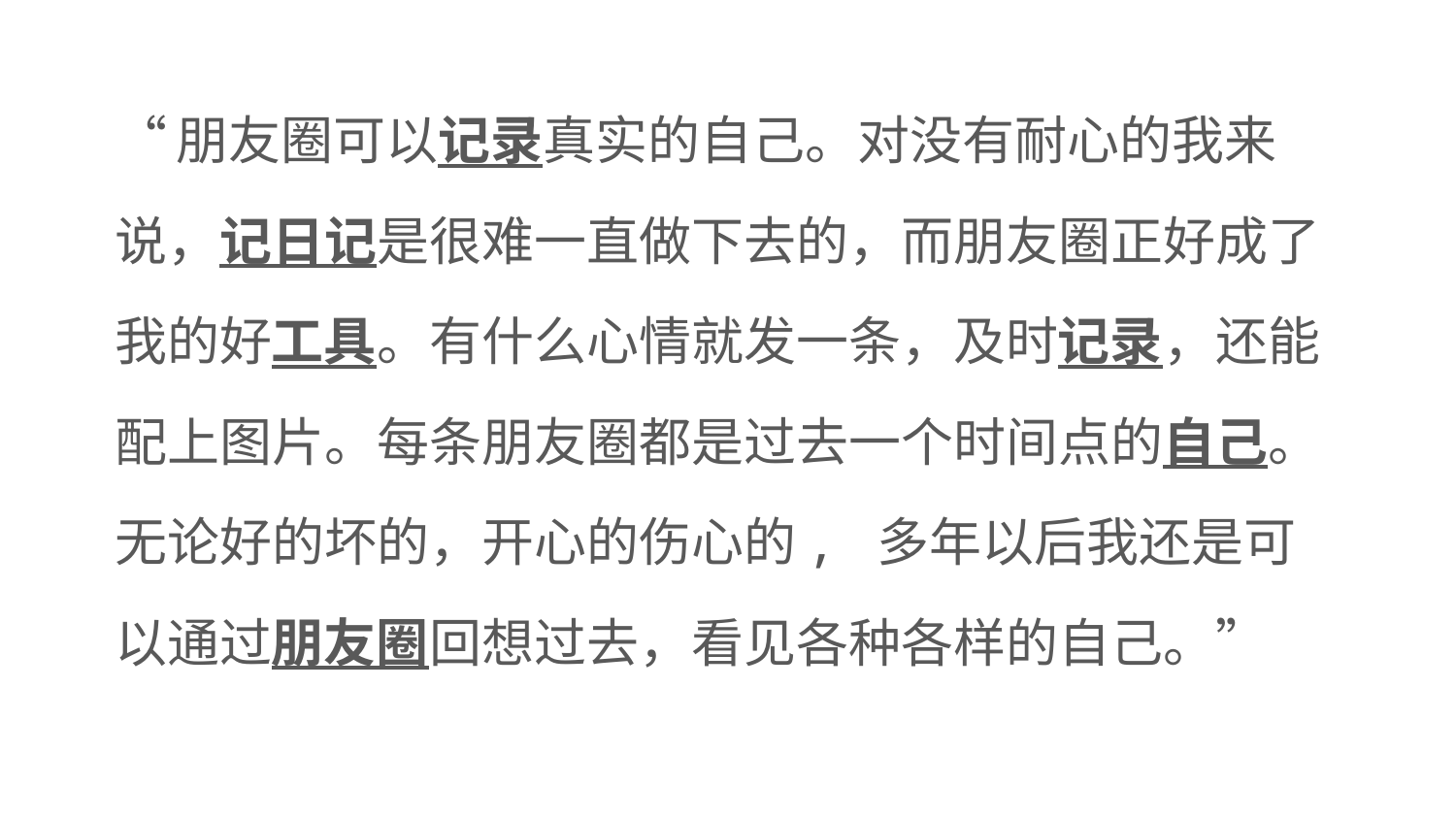

“朋友圈可以记录真实的自己。对没有耐心的我来说，记日记是很难一直做下去的，而朋友圈正好成了我的好工具。有什么心情就发一条，及时记录，还能配上图片。每条朋友圈都是过去一个时间点的自己。无论好的坏的，开心的伤心的, 多年以后我还是可以通过朋友圈回想过去，看见各种各样的自己。”